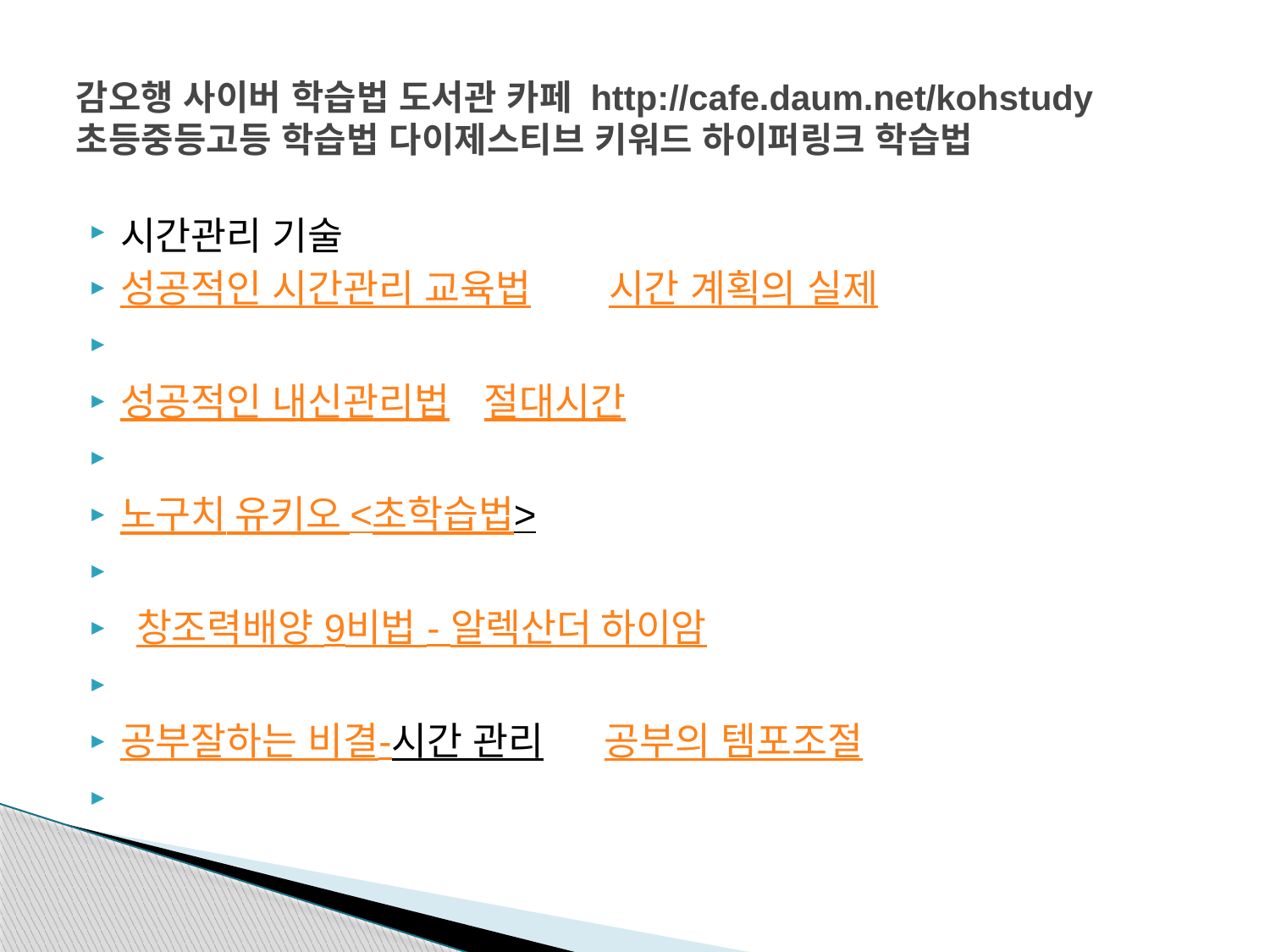

# 감오행 사이버 학습법 도서관 카페 http://cafe.daum.net/kohstudy 초등중등고등 학습법 다이제스티브 키워드 하이퍼링크 학습법
시간관리 기술
성공적인 시간관리 교육법         시간 계획의 실제

성공적인 내신관리법    절대시간

노구치 유키오 <초학습법>

 창조력배양 9비법 - 알렉산더 하이암

공부잘하는 비결-시간 관리       공부의 템포조절